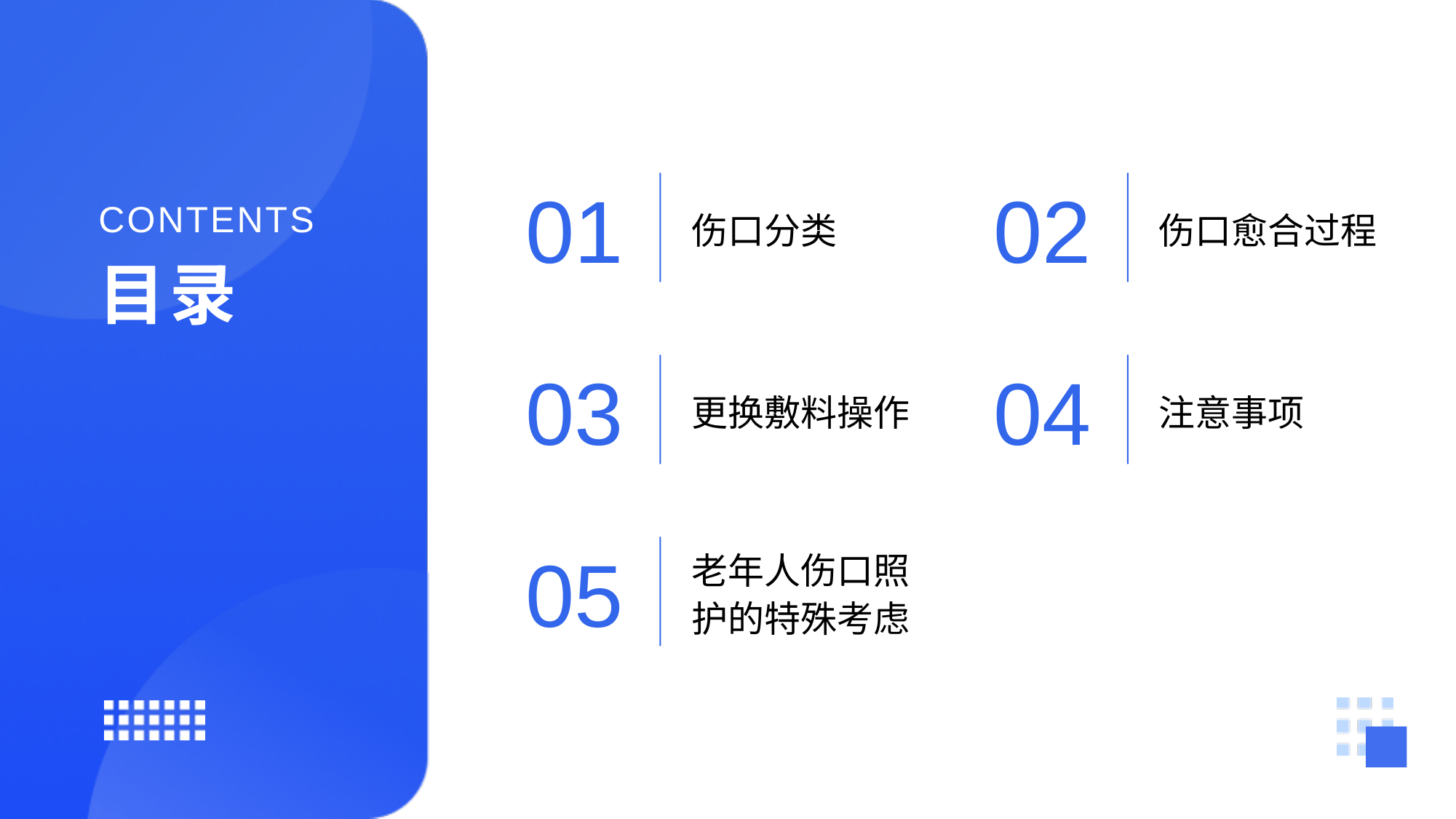

01
02

伤口分类

伤口愈合过程
03
04

更换敷料操作

注意事项
05

老年人伤口照护的特殊考虑
CONTENTS
目录